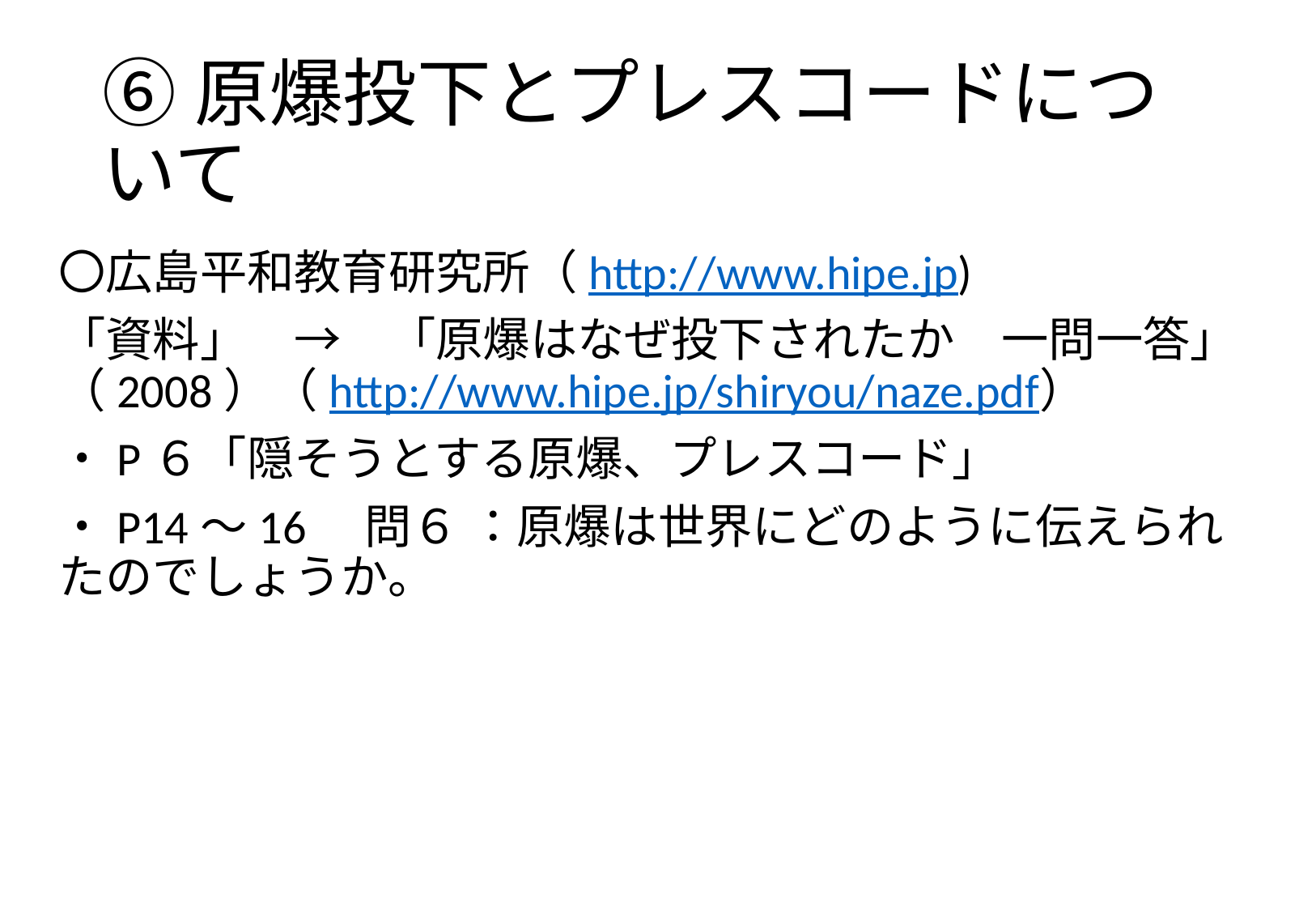

# ⑥原爆投下とプレスコードについて
〇広島平和教育研究所（http://www.hipe.jp)
「資料」　→　「原爆はなぜ投下されたか　一問一答」（2008）（http://www.hipe.jp/shiryou/naze.pdf）
・P６「隠そうとする原爆、プレスコード」
・P14～16　問６ ：原爆は世界にどのように伝えられたのでしょうか。